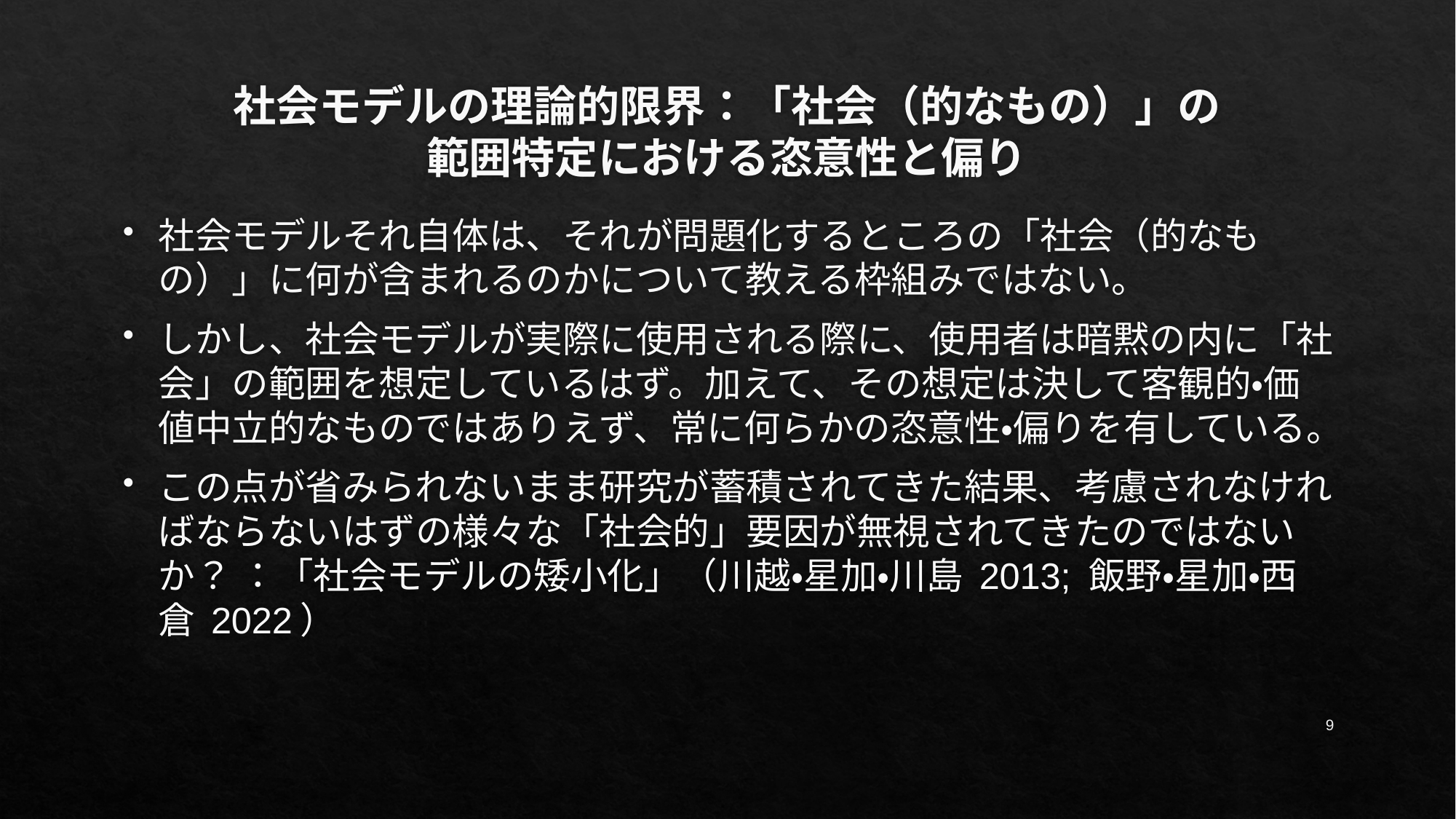

# 社会モデルの理論的限界：「社会（的なもの）」の 範囲特定における恣意性と偏り
社会モデルそれ自体は、それが問題化するところの「社会（的なもの）」に何が含まれるのかについて教える枠組みではない。
しかし、社会モデルが実際に使用される際に、使用者は暗黙の内に「社会」の範囲を想定しているはず。加えて、その想定は決して客観的・価値中立的なものではありえず、常に何らかの恣意性・偏りを有している。
この点が省みられないまま研究が蓄積されてきた結果、考慮されなければならないはずの様々な「社会的」要因が無視されてきたのではないか？ ：「社会モデルの矮小化」（川越・星加・川島 2013; 飯野・星加・西倉 2022）

9